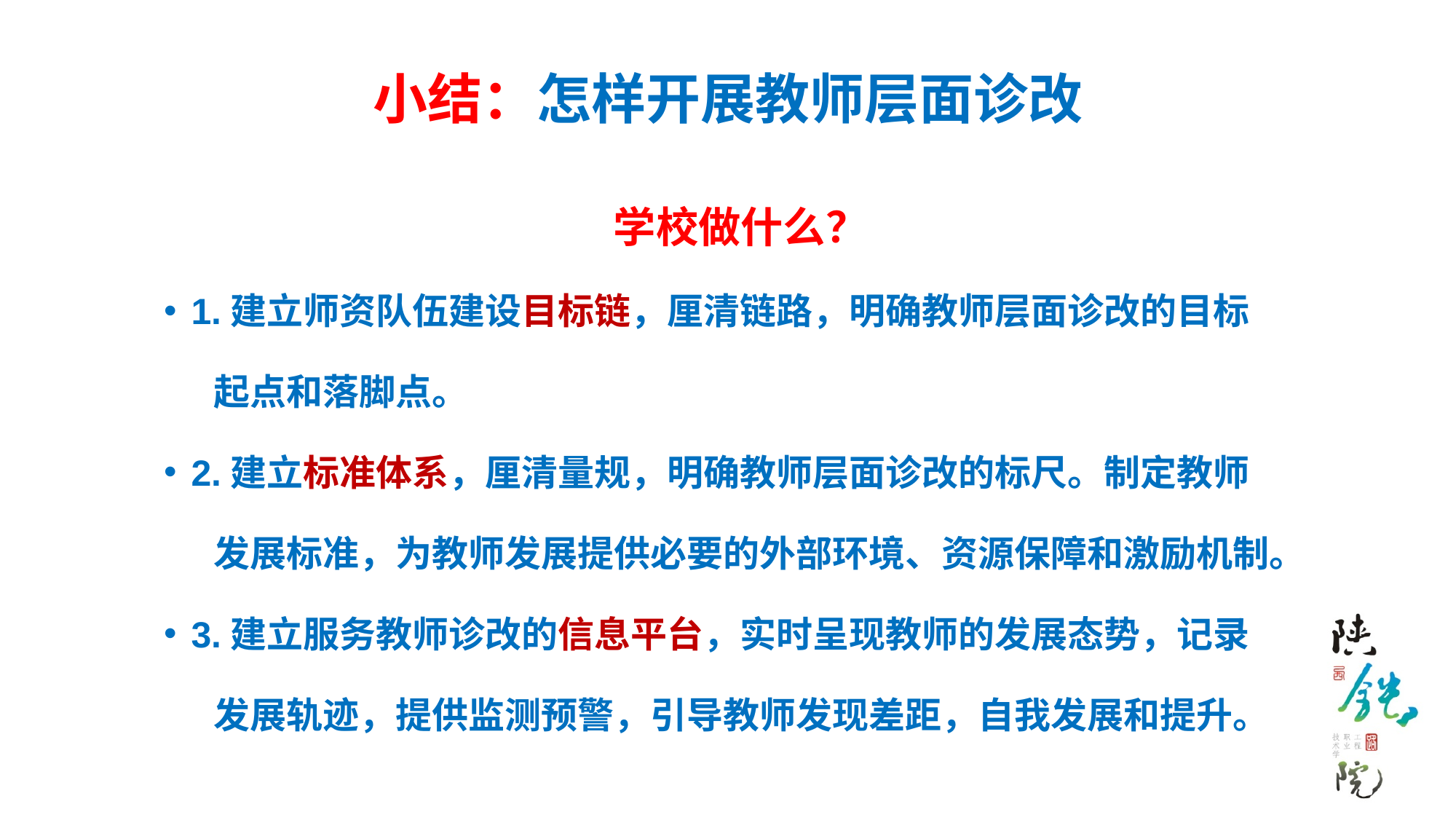

# 小结：怎样开展教师层面诊改
学校做什么？
1.建立师资队伍建设目标链，厘清链路，明确教师层面诊改的目标
     起点和落脚点。
2.建立标准体系，厘清量规，明确教师层面诊改的标尺。制定教师
     发展标准，为教师发展提供必要的外部环境、资源保障和激励机制。
3.建立服务教师诊改的信息平台，实时呈现教师的发展态势，记录
     发展轨迹，提供监测预警，引导教师发现差距，自我发展和提升。